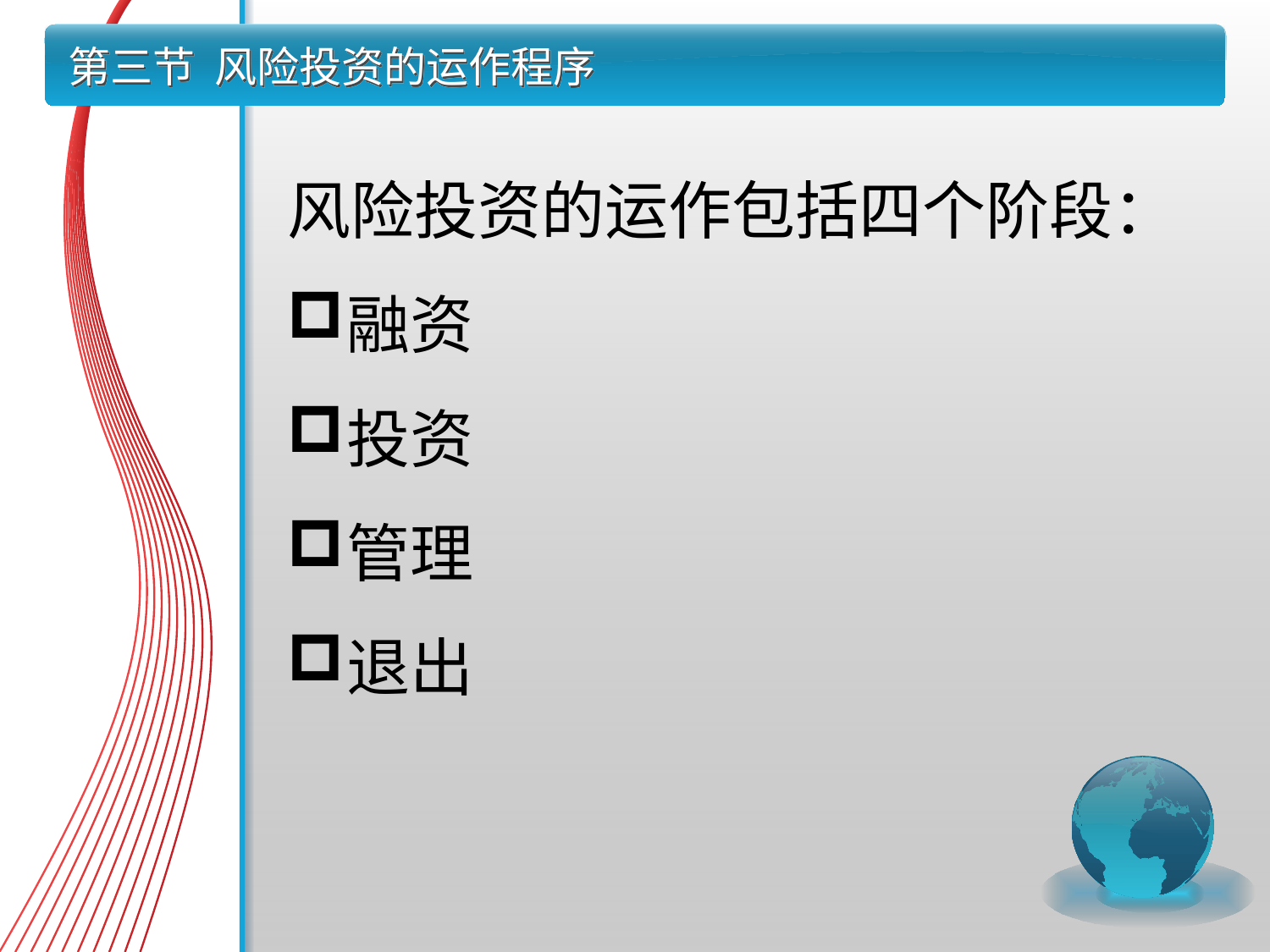

# 第三节  风险投资的运作程序
风险投资的运作包括四个阶段：
融资
投资
管理
退出